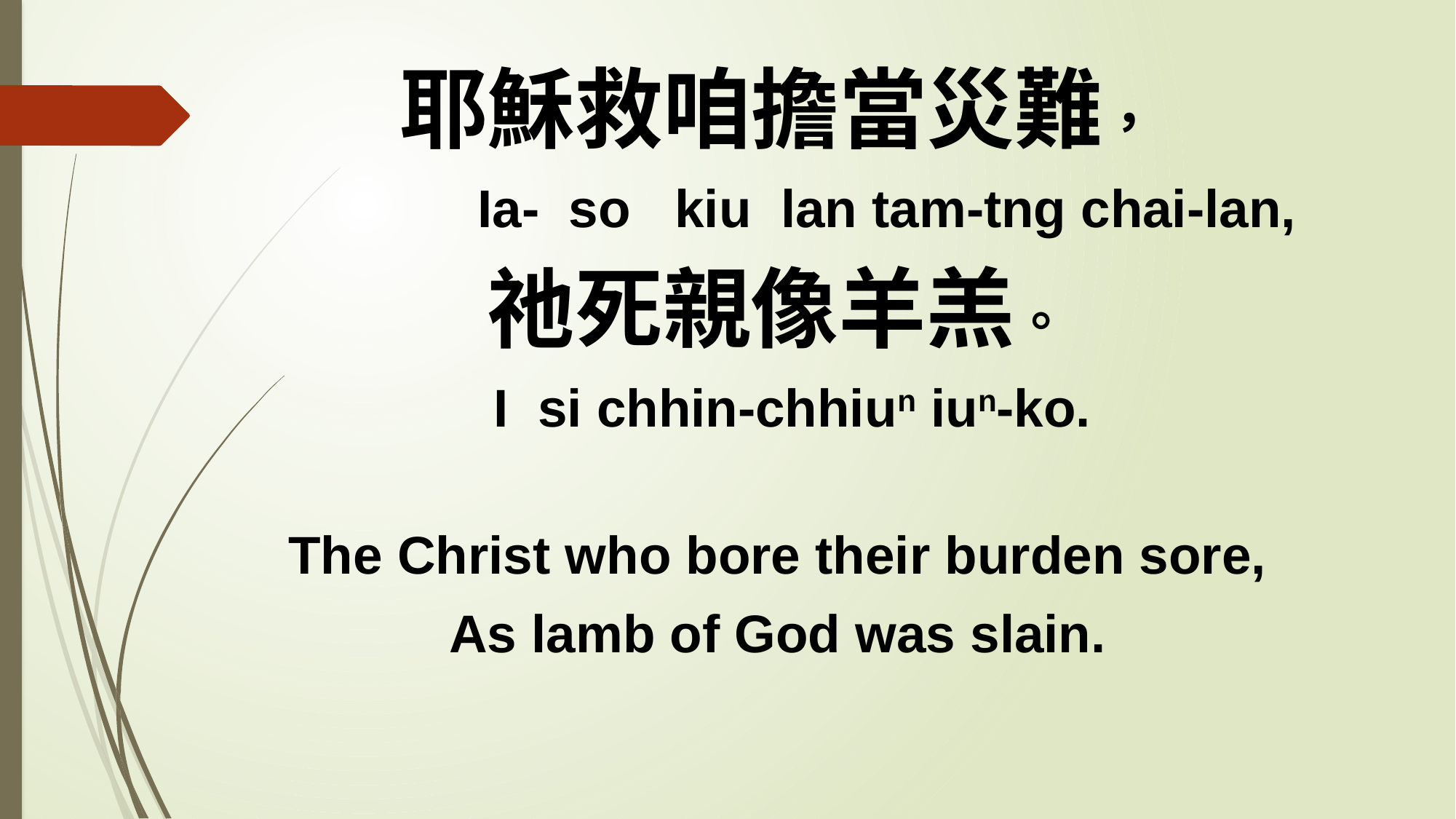

耶穌救咱擔當災難，
               Ia-  so   kiu  lan tam-tng chai-lan,
祂死親像羊羔。
  I  si chhin-chhiun iun-ko.

The Christ who bore their burden sore,
As lamb of God was slain.